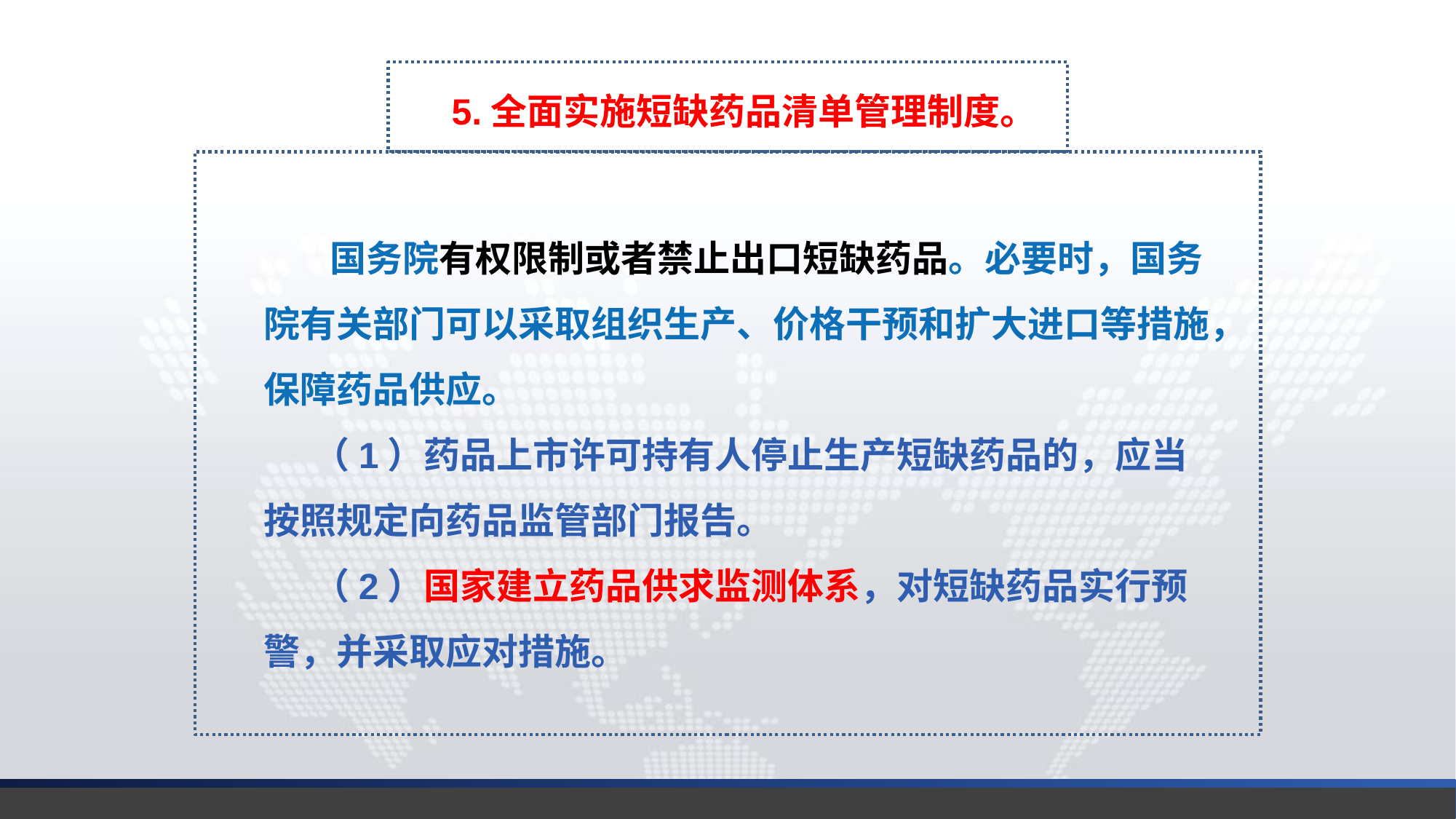

5.全面实施短缺药品清单管理制度。

       国务院有权限制或者禁止出口短缺药品。必要时，国务院有关部门可以采取组织生产、价格干预和扩大进口等措施，保障药品供应。
     （1）药品上市许可持有人停止生产短缺药品的，应当按照规定向药品监管部门报告。
     （2）国家建立药品供求监测体系，对短缺药品实行预警，并采取应对措施。

延时符